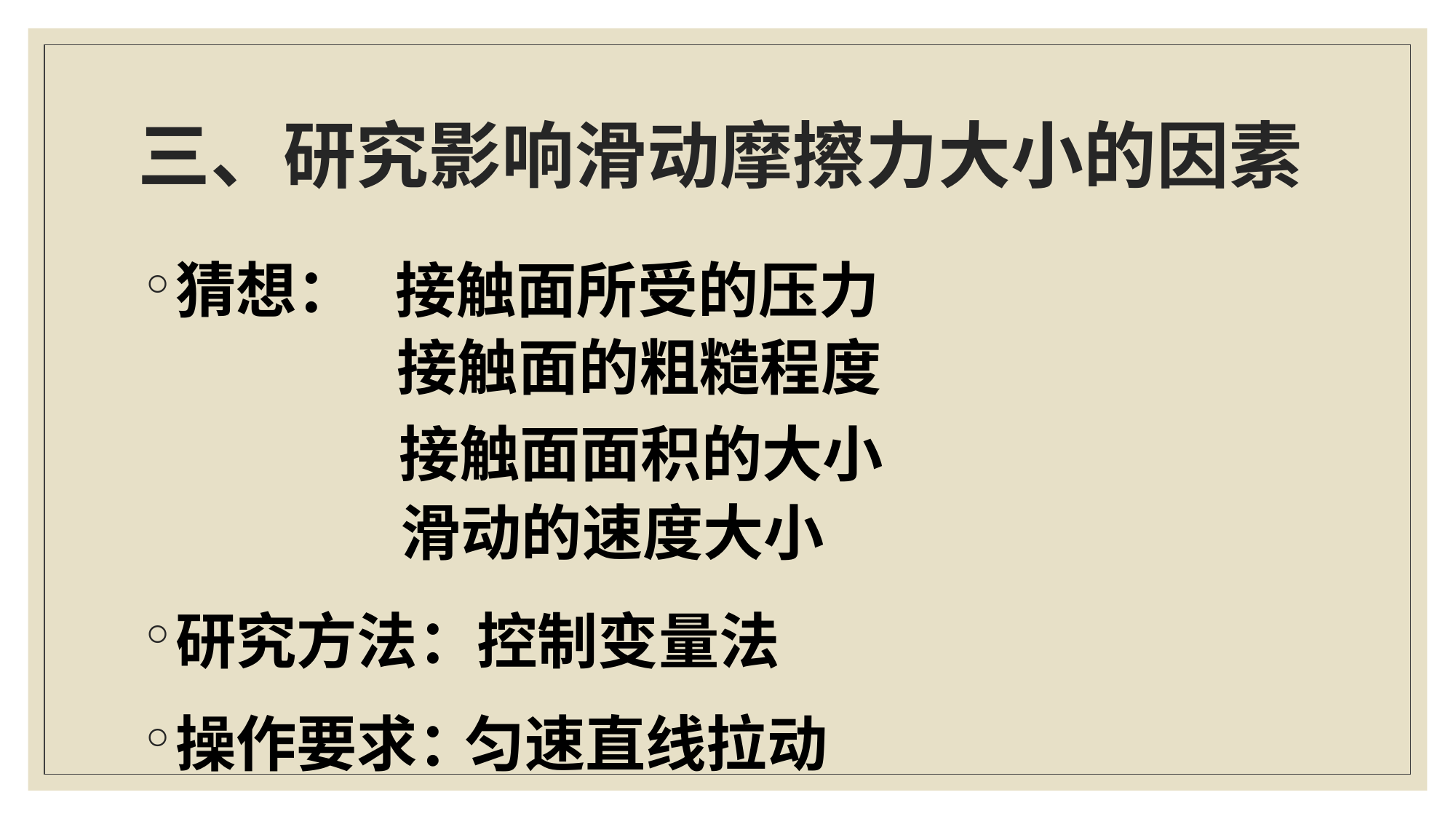

# 三、研究影响滑动摩擦力大小的因素
猜想：
接触面所受的压力
接触面的粗糙程度
接触面面积的大小
滑动的速度大小
研究方法：
控制变量法
操作要求：
匀速直线拉动